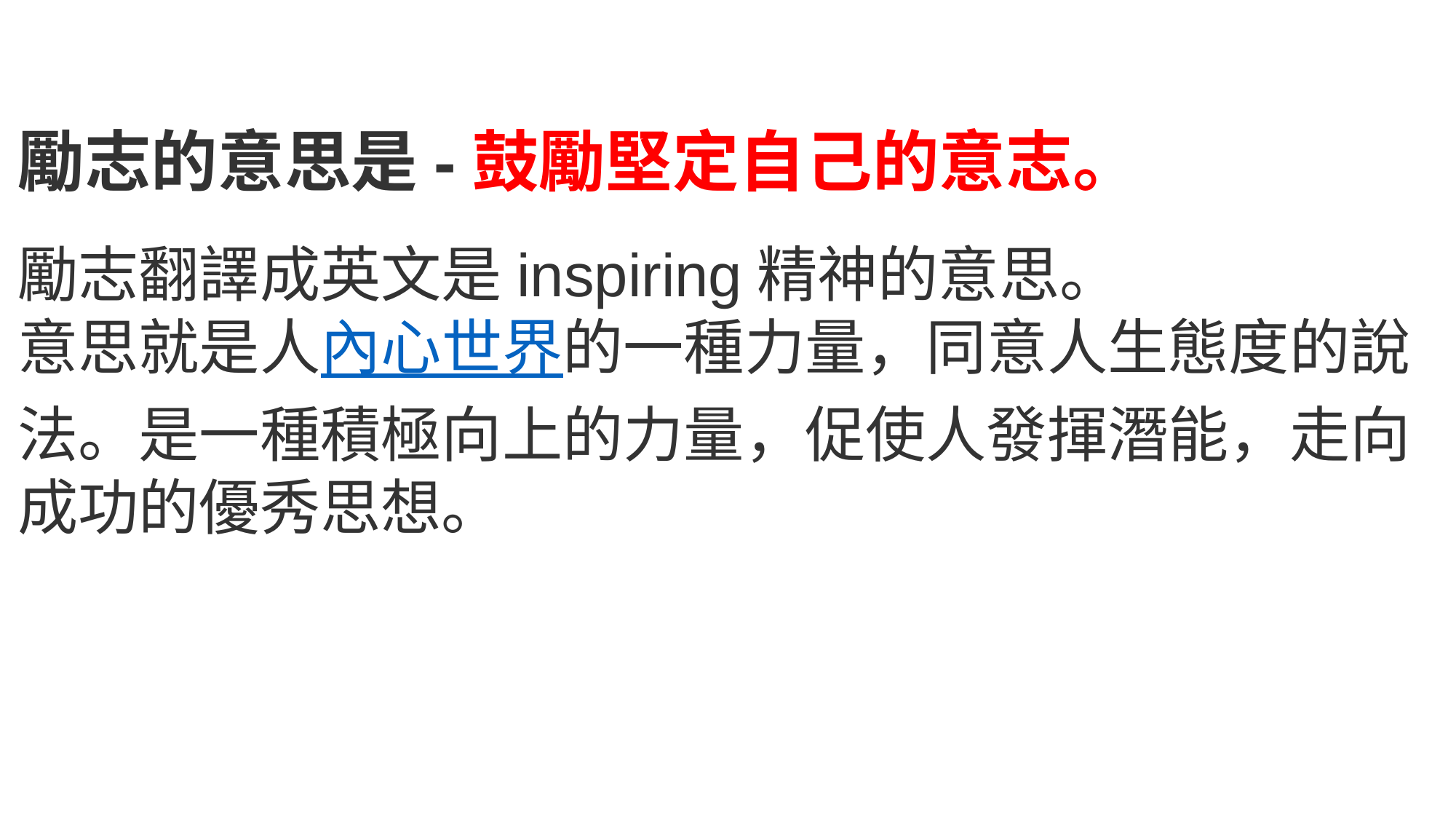

勵志的意思是-鼓勵堅定自己的意志。
勵志翻譯成英文是inspiring精神的意思。
意思就是人內心世界的一種力量，同意人生態度的說法。是一種積極向上的力量，促使人發揮潛能，走向成功的優秀思想。